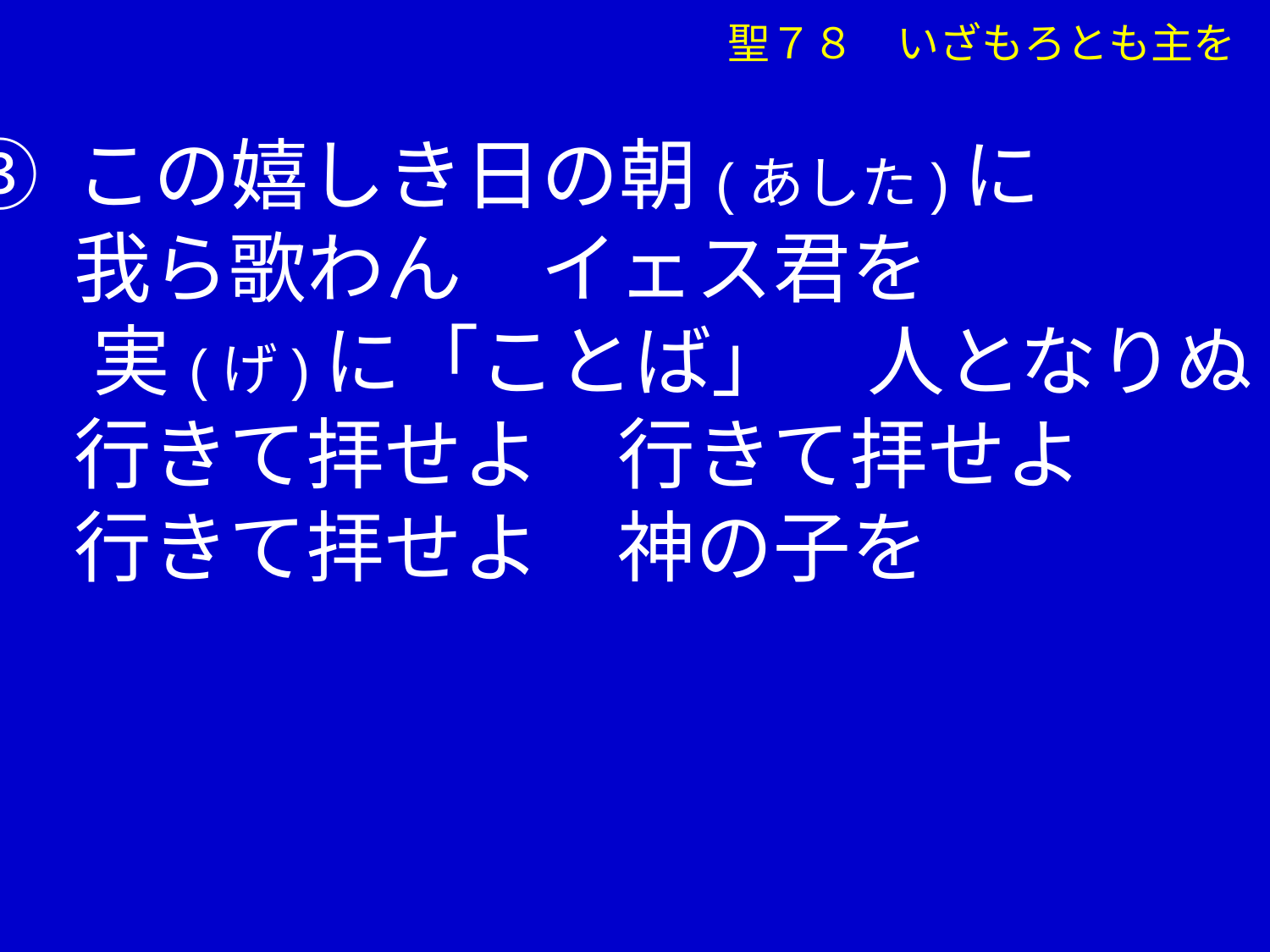

聖７８　いざもろとも主を
③ この嬉しき日の朝(あした)に
　  我ら歌わん　イェス君を
  　実(げ)に「ことば」　人となりぬ
　  行きて拝せよ　行きて拝せよ
　  行きて拝せよ　神の子を